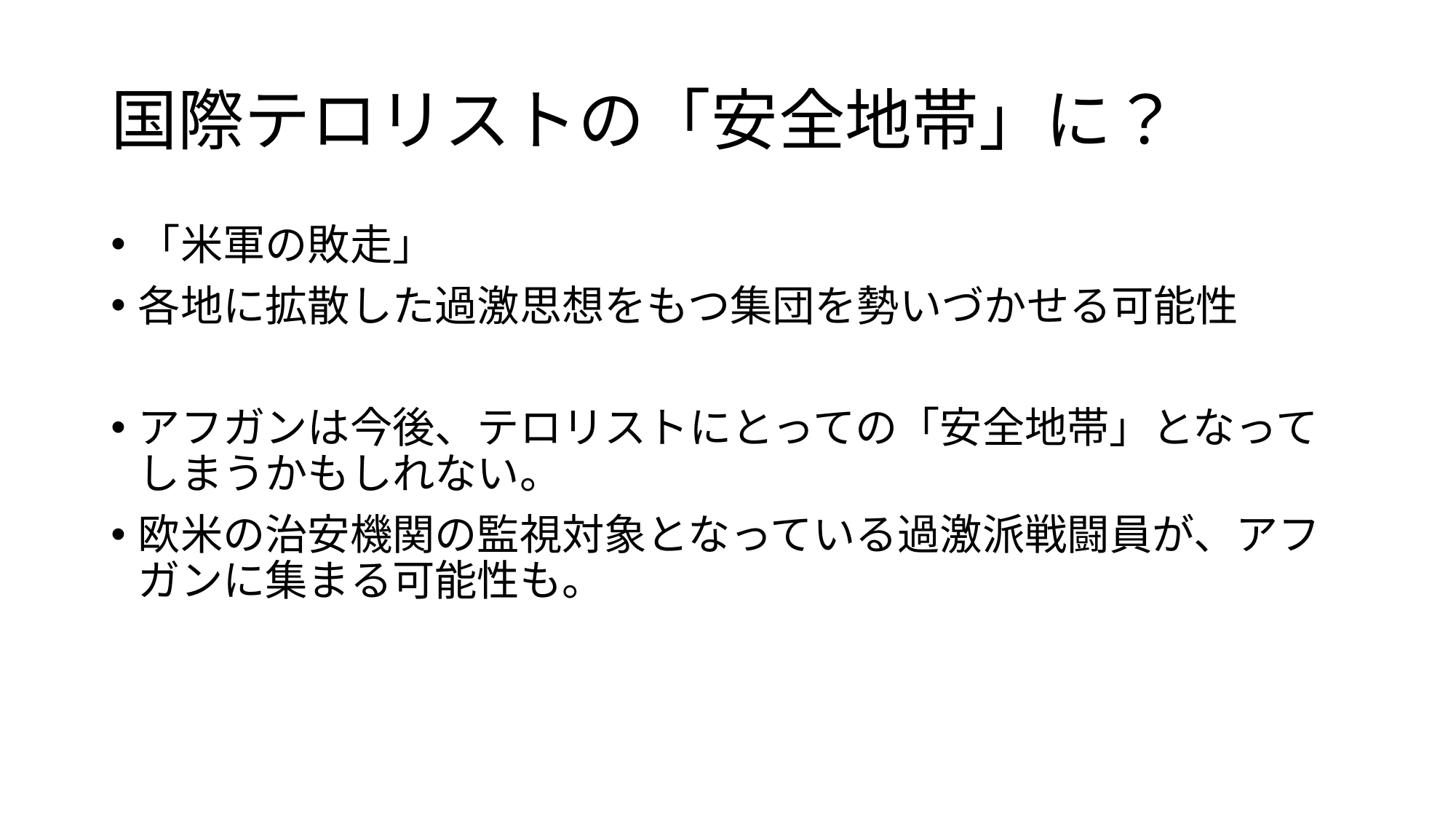

# 国際テロリストの「安全地帯」に？
「米軍の敗走」
各地に拡散した過激思想をもつ集団を勢いづかせる可能性

アフガンは今後、テロリストにとっての「安全地帯」となってしまうかもしれない。
欧米の治安機関の監視対象となっている過激派戦闘員が、アフガンに集まる可能性も。